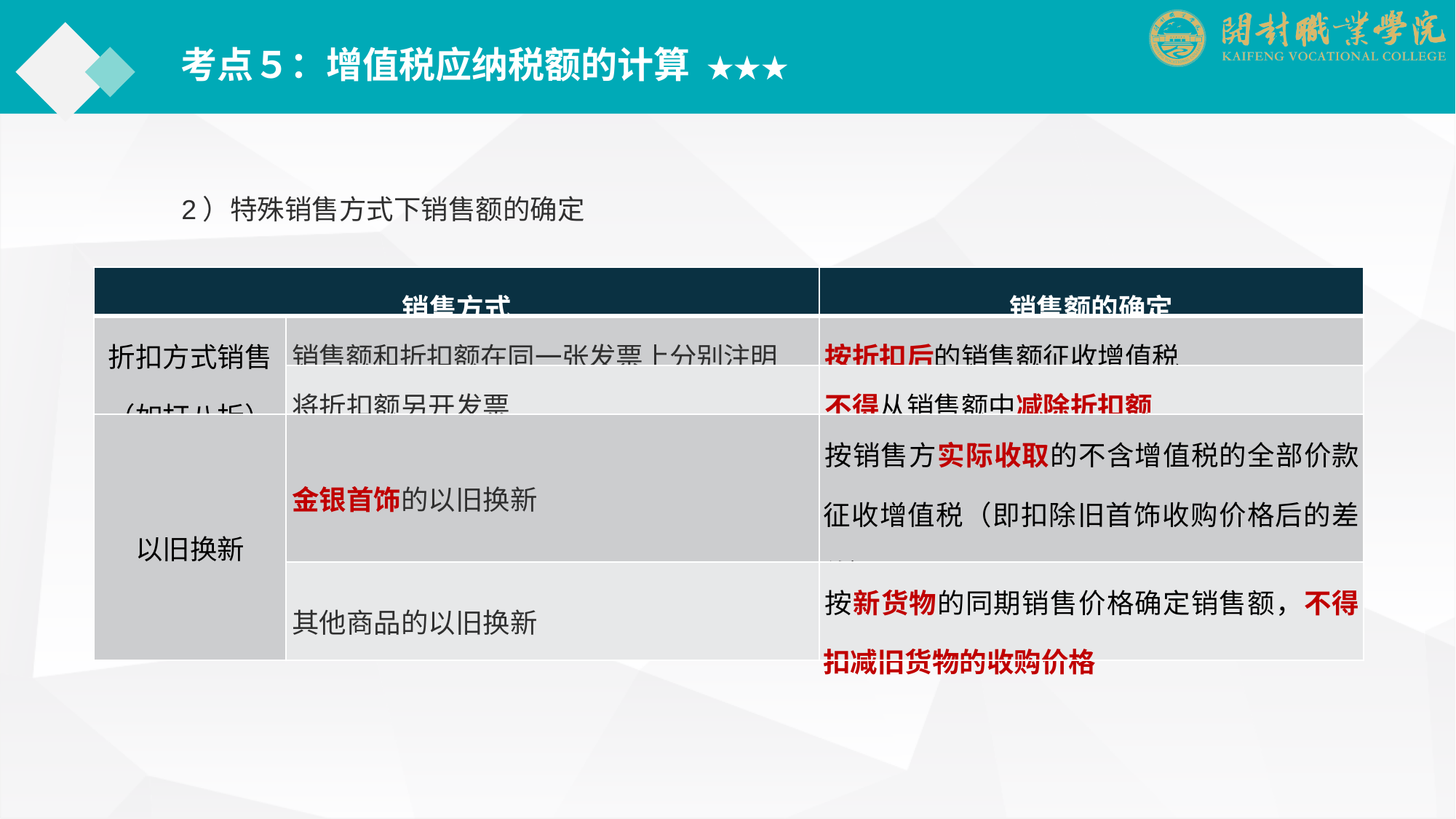

考点５：增值税应纳税额的计算  ★★★
2）特殊销售方式下销售额的确定
| 销售方式 |  | 销售额的确定 |
| --- | --- | --- |
| 折扣方式销售（如打八折） | 销售额和折扣额在同一张发票上分别注明 | 按折扣后的销售额征收增值税 |
|  | 将折扣额另开发票 | 不得从销售额中减除折扣额 |
| 以旧换新 | 金银首饰的以旧换新 | 按销售方实际收取的不含增值税的全部价款征收增值税（即扣除旧首饰收购价格后的差价） |
|  | 其他商品的以旧换新 | 按新货物的同期销售价格确定销售额，不得扣减旧货物的收购价格 |